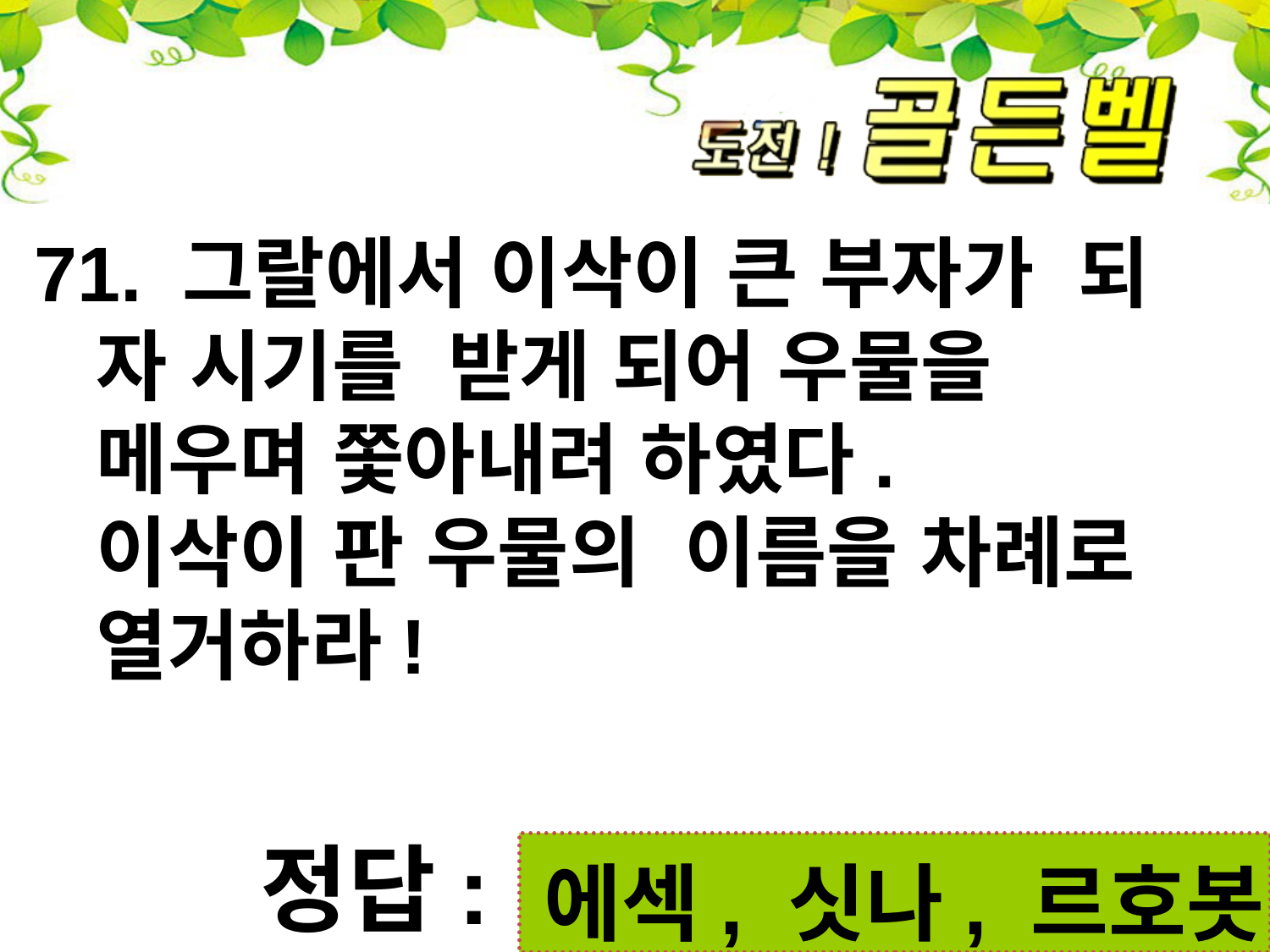

71. 그랄에서 이삭이 큰 부자가  되
   자 시기를  받게 되어 우물을
   메우며 쫓아내려 하였다.
   이삭이 판 우물의  이름을 차례로
   열거하라!
정답:
 에섹, 싯나, 르호봇